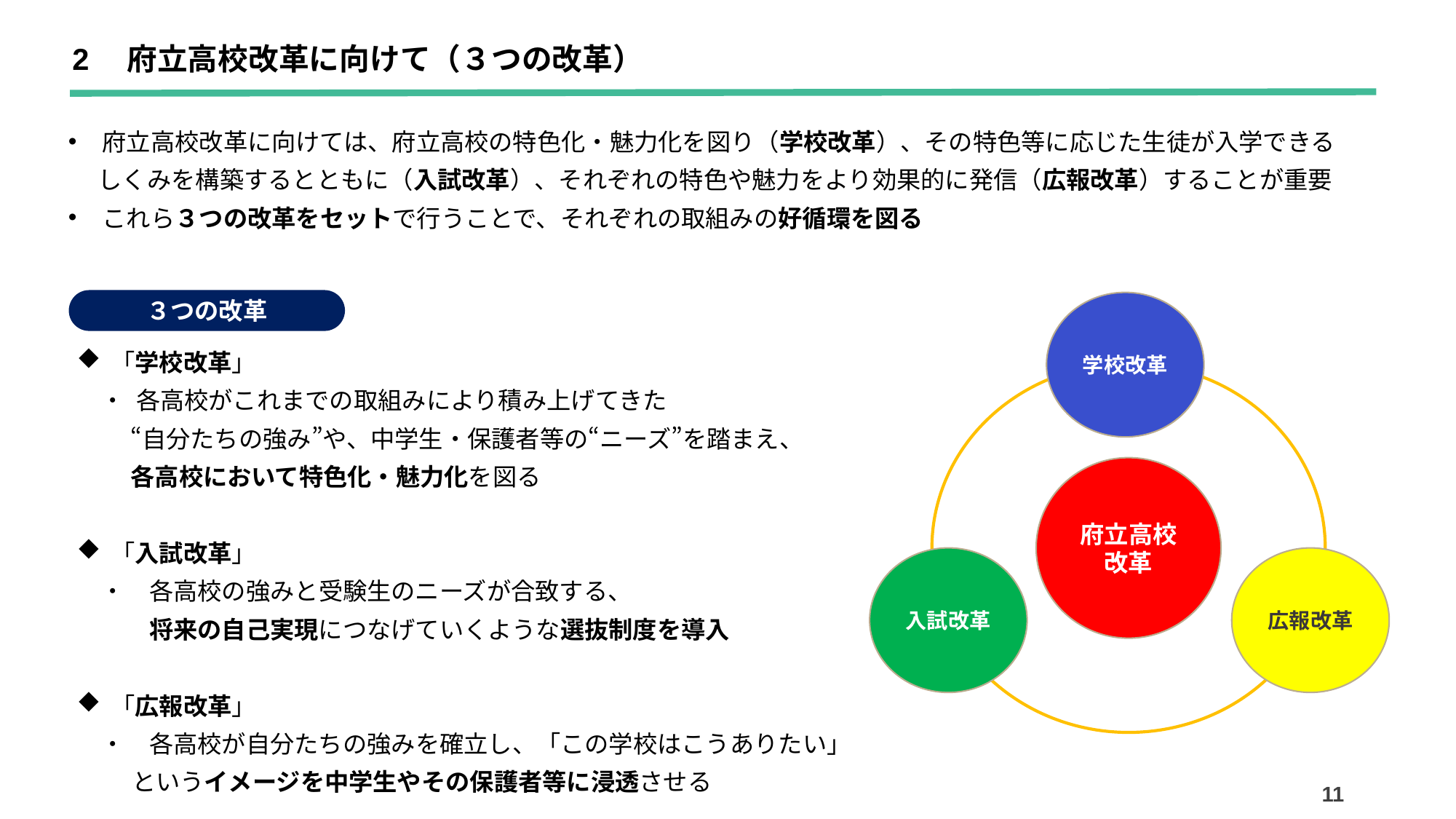

2　府立高校改革に向けて（３つの改革）

府立高校改革に向けては、府立高校の特色化・魅力化を図り（学校改革）、その特色等に応じた生徒が入学できる
　 しくみを構築するとともに（入試改革）、それぞれの特色や魅力をより効果的に発信（広報改革）することが重要
これら３つの改革をセットで行うことで、それぞれの取組みの好循環を図る
３つの改革
学校改革
府立高校
改革
入試改革
広報改革
「学校改革」
　・  各高校がこれまでの取組みにより積み上げてきた
　　 “自分たちの強み”や、中学生・保護者等の“ニーズ”を踏まえ、
　　 各高校において特色化・魅力化を図る

「入試改革」
　・　各高校の強みと受験生のニーズが合致する、
　　　将来の自己実現につなげていくような選抜制度を導入

「広報改革」
　・　各高校が自分たちの強みを確立し、「この学校はこうありたい」
         というイメージを中学生やその保護者等に浸透させる

11